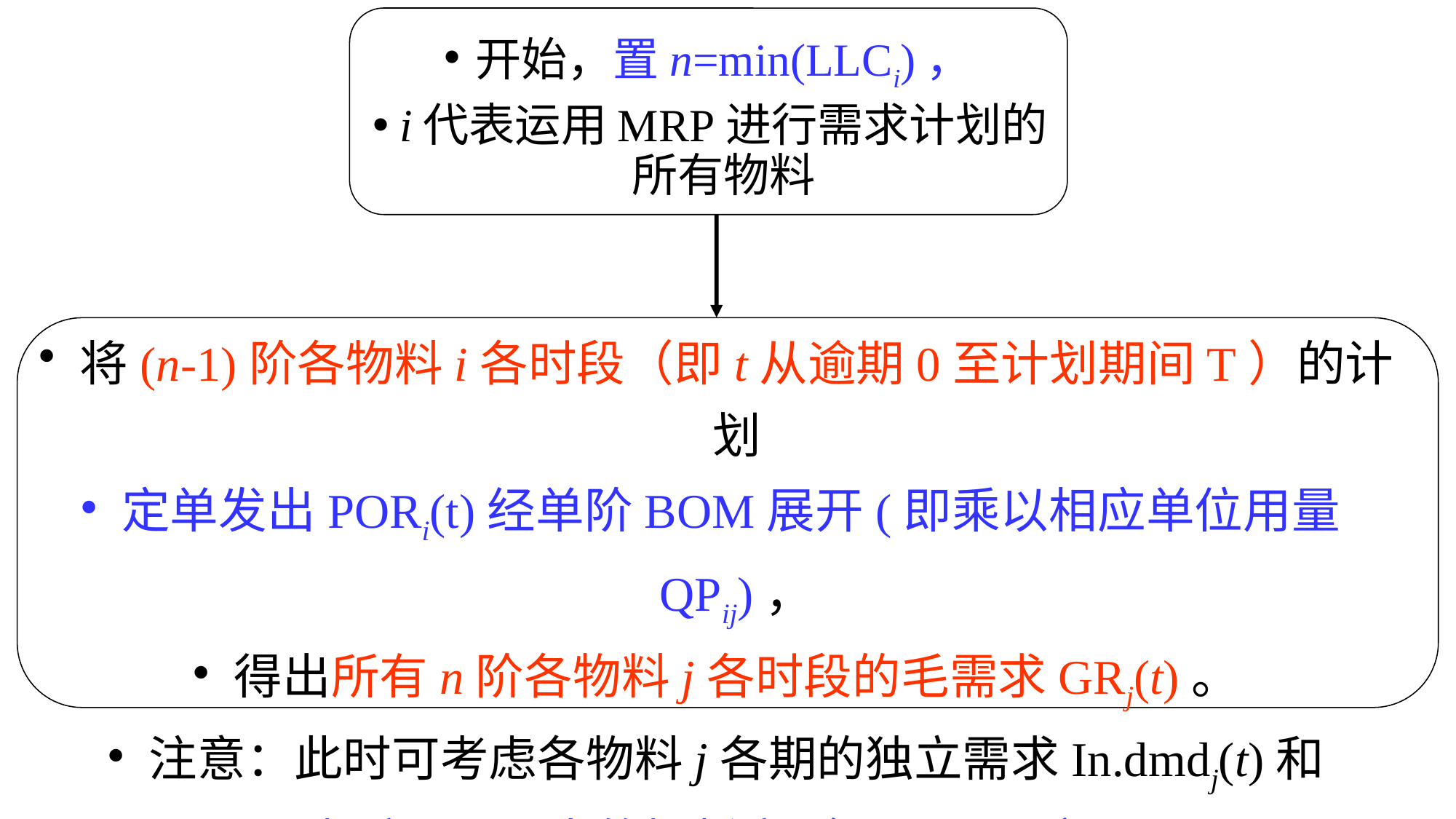

开始，置n=min(LLCi)，
i代表运用MRP进行需求计划的所有物料

将(n-1)阶各物料i各时段（即t从逾期0至计划期间T）的计划
定单发出PORi(t)经单阶BOM展开(即乘以相应单位用量QPij)，
得出所有n阶各物料j各时段的毛需求GRj(t)。
注意：此时可考虑各物料j各期的独立需求In.dmdj(t)和
相应BOM中的损耗率（Scraprateij）。